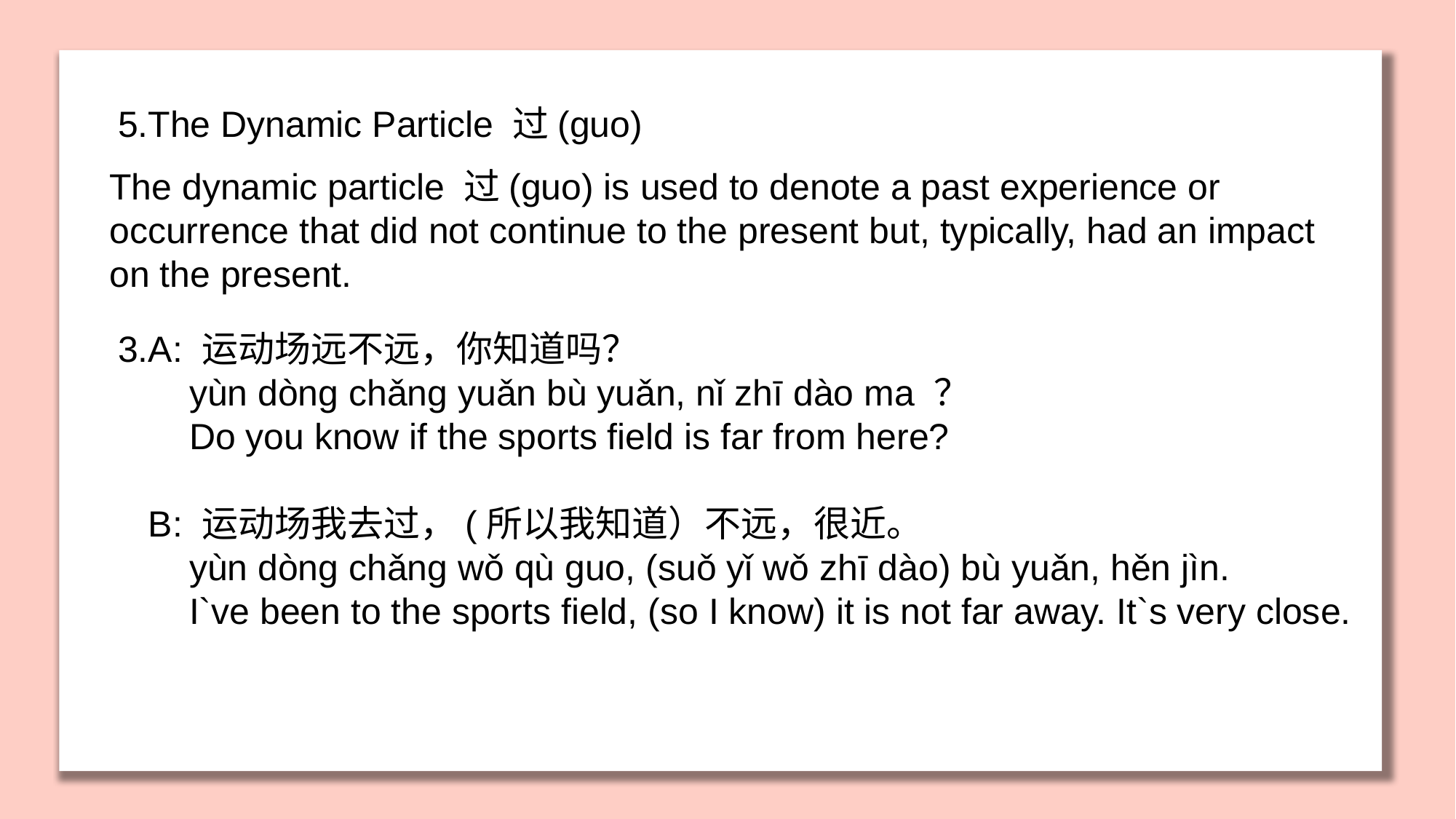

5.The Dynamic Particle 过(guo)
The dynamic particle 过(guo) is used to denote a past experience or occurrence that did not continue to the present but, typically, had an impact on the present.
3.A: 运动场远不远，你知道吗？
       yùn dòng chǎng yuǎn bù yuǎn, nǐ zhī dào ma ？
       Do you know if the sports field is far from here?

   B: 运动场我去过，(所以我知道）不远，很近。
       yùn dòng chǎng wǒ qù guo, (suǒ yǐ wǒ zhī dào) bù yuǎn, hěn jìn.
       I`ve been to the sports field, (so I know) it is not far away. It`s very close.